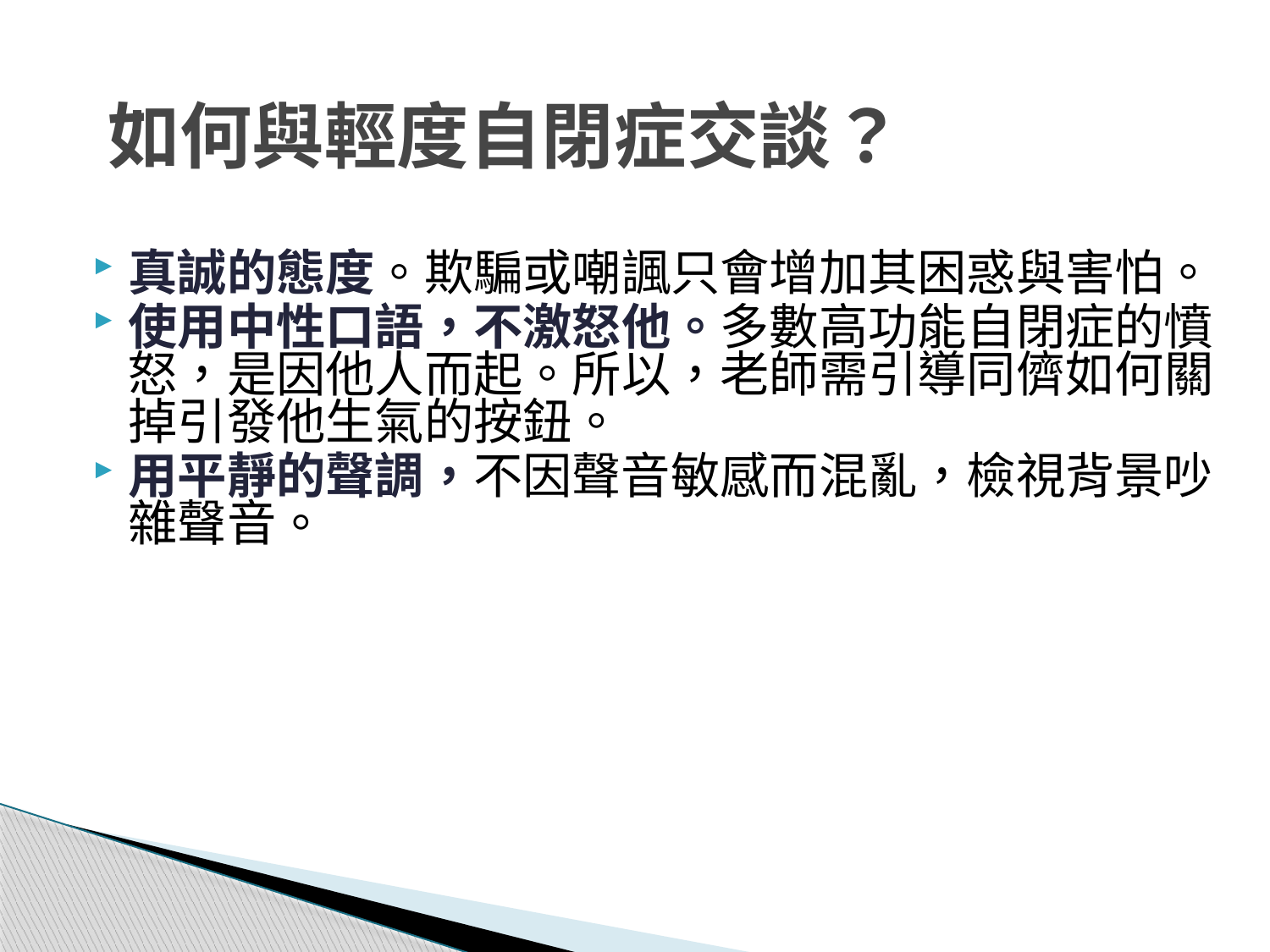

# 如何與輕度自閉症交談？
真誠的態度。欺騙或嘲諷只會增加其困惑與害怕。
使用中性口語，不激怒他。多數高功能自閉症的憤怒，是因他人而起。所以，老師需引導同儕如何關掉引發他生氣的按鈕。
用平靜的聲調，不因聲音敏感而混亂，檢視背景吵雜聲音。